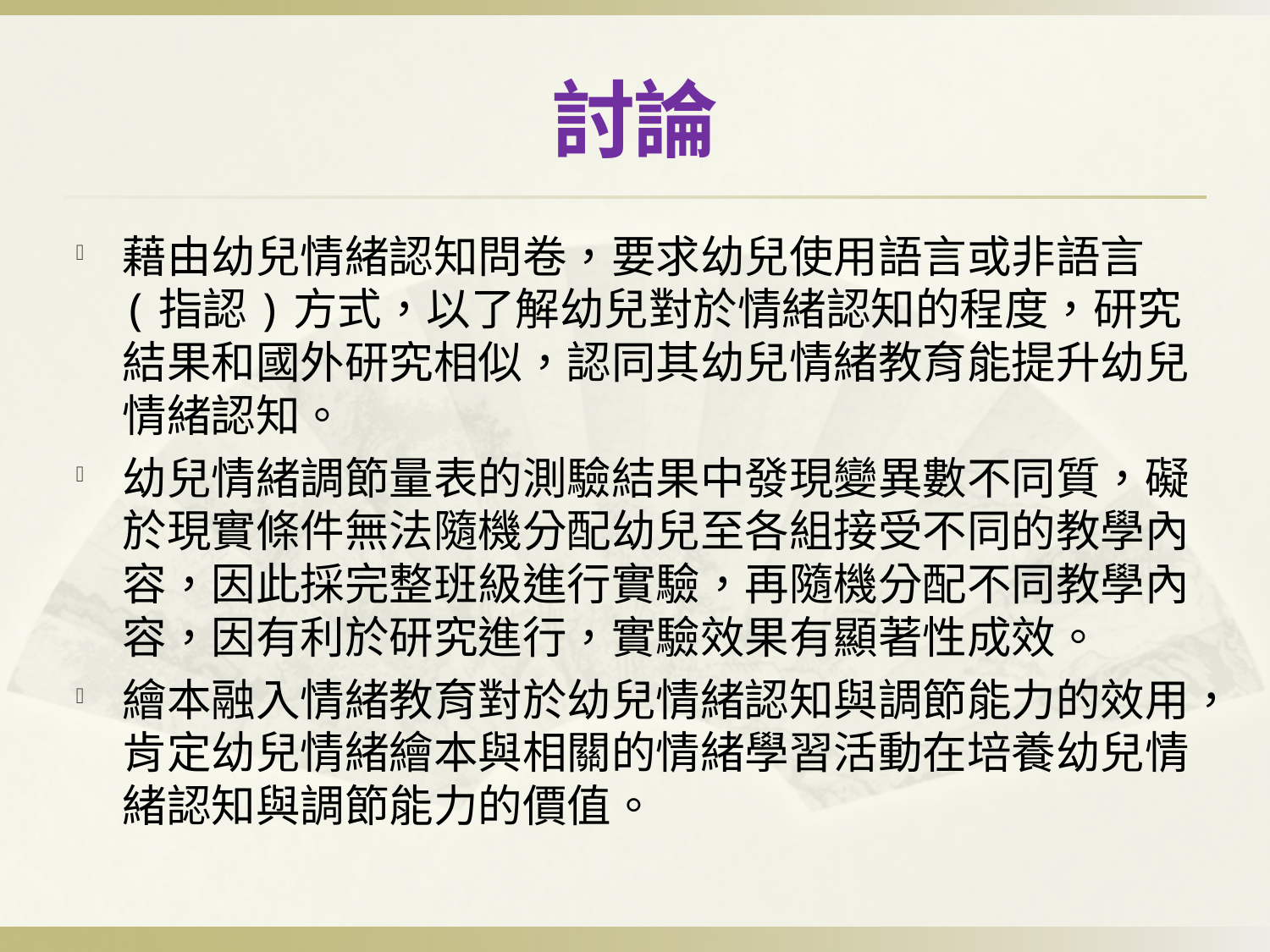

# 討論
藉由幼兒情緒認知問卷，要求幼兒使用語言或非語言(指認)方式，以了解幼兒對於情緒認知的程度，研究結果和國外研究相似，認同其幼兒情緒教育能提升幼兒情緒認知。
幼兒情緒調節量表的測驗結果中發現變異數不同質，礙於現實條件無法隨機分配幼兒至各組接受不同的教學內容，因此採完整班級進行實驗，再隨機分配不同教學內容，因有利於研究進行，實驗效果有顯著性成效。
繪本融入情緒教育對於幼兒情緒認知與調節能力的效用，肯定幼兒情緒繪本與相關的情緒學習活動在培養幼兒情緒認知與調節能力的價值。